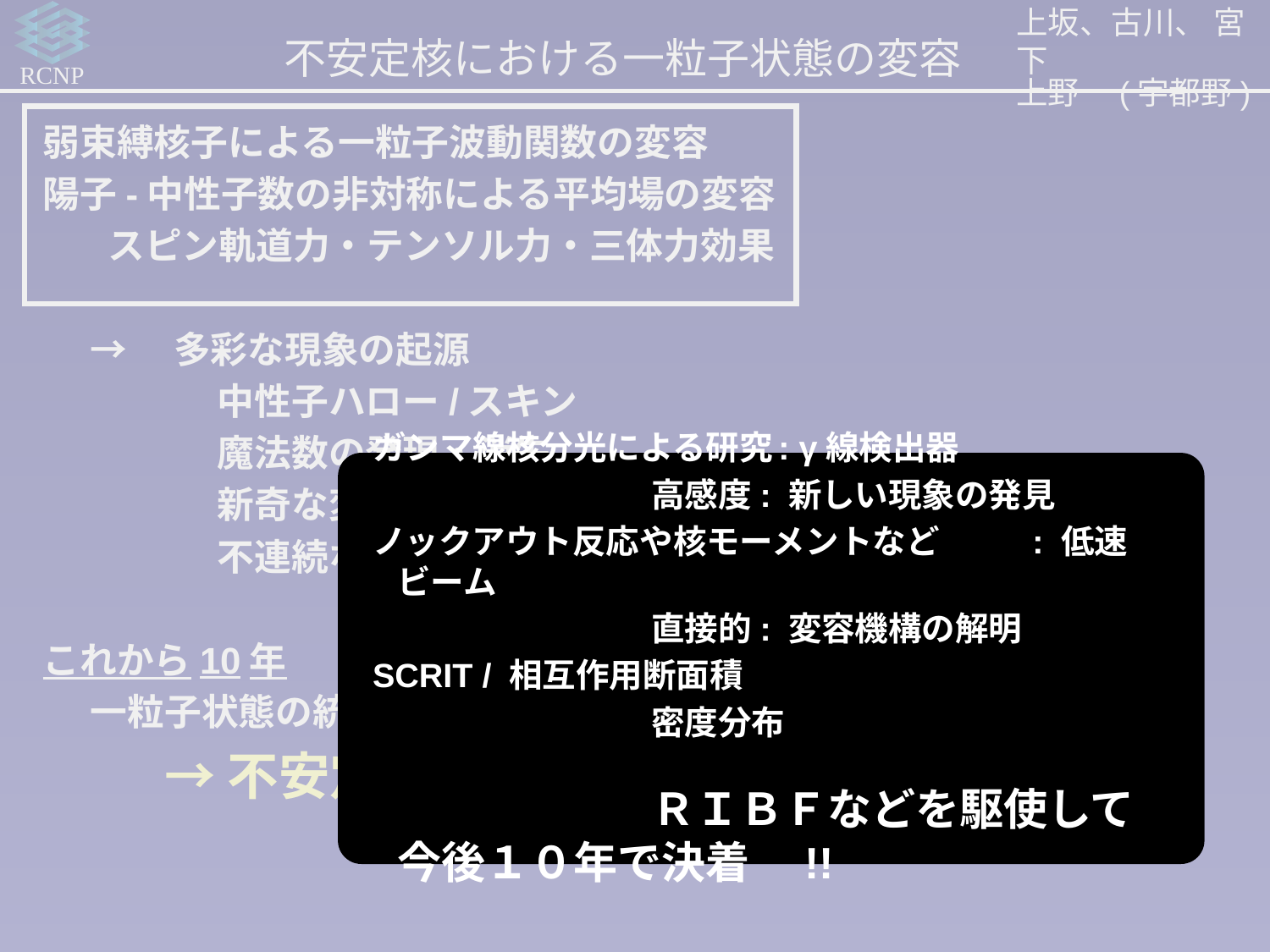

上坂、古川、 宮下
上野　(宇都野)
不安定核における一粒子状態の変容

弱束縛核子による一粒子波動関数の変容
陽子-中性子数の非対称による平均場の変容
	 スピン軌道力・テンソル力・三体力効果

	→　多彩な現象の起源
		中性子ハロー/スキン
		魔法数の発現・消失
		新奇な変形現象
		不連続なドリップライン

これから10年
	一粒子状態の統一的な理解
	　　→ 不安定核のすべてのアクティビティの基盤

ガンマ線核分光による研究	: γ線検出器
			高感度: 新しい現象の発見
ノックアウト反応や核モーメントなど	: 低速ビーム
			直接的: 変容機構の解明
SCRIT / 相互作用断面積
			密度分布

　		ＲＩＢＦなどを駆使して今後１０年で決着　!!